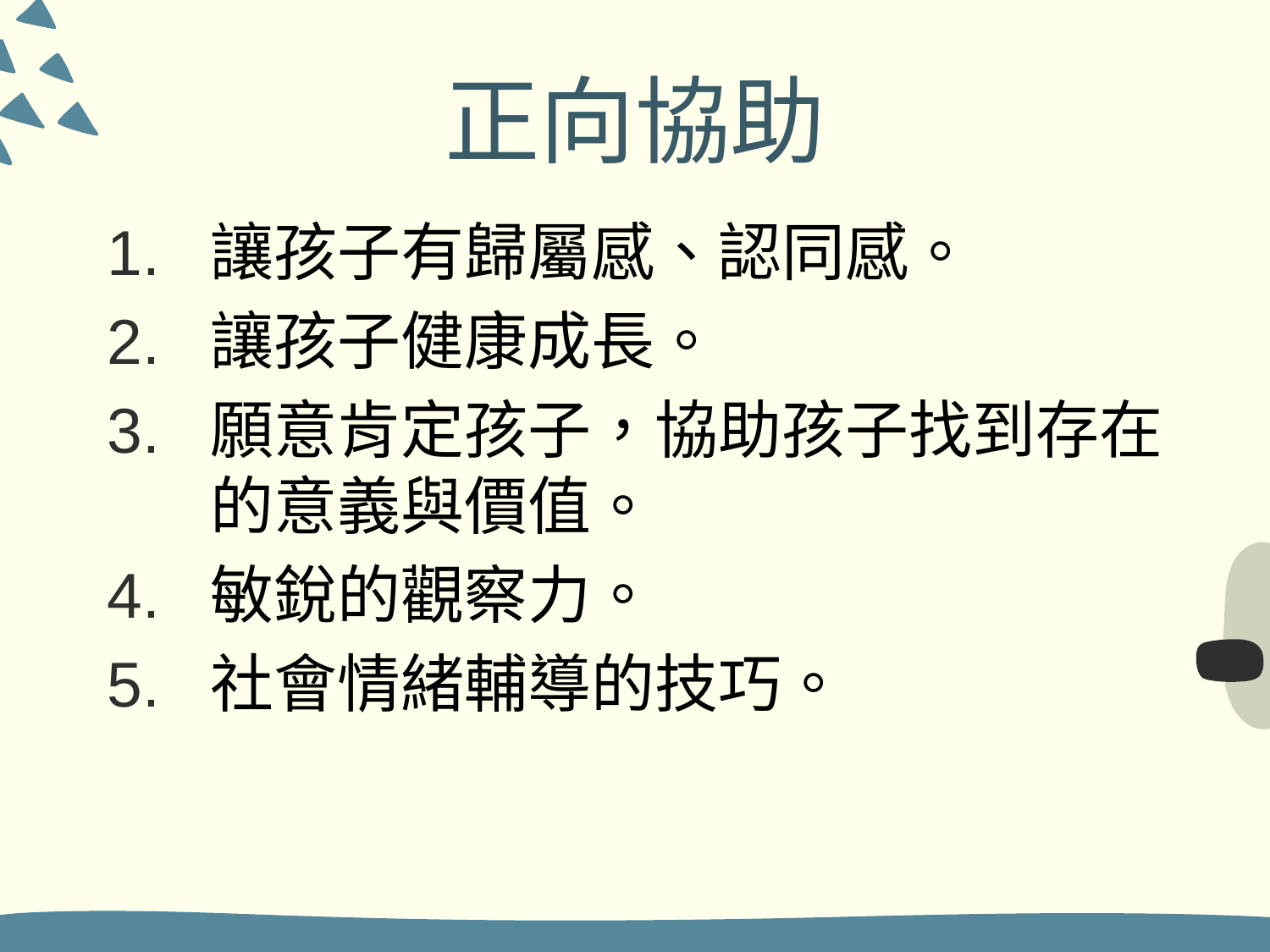

# 正向協助

讓孩子有歸屬感、認同感。
讓孩子健康成長。
願意肯定孩子，協助孩子找到存在的意義與價值。
敏銳的觀察力。
社會情緒輔導的技巧。